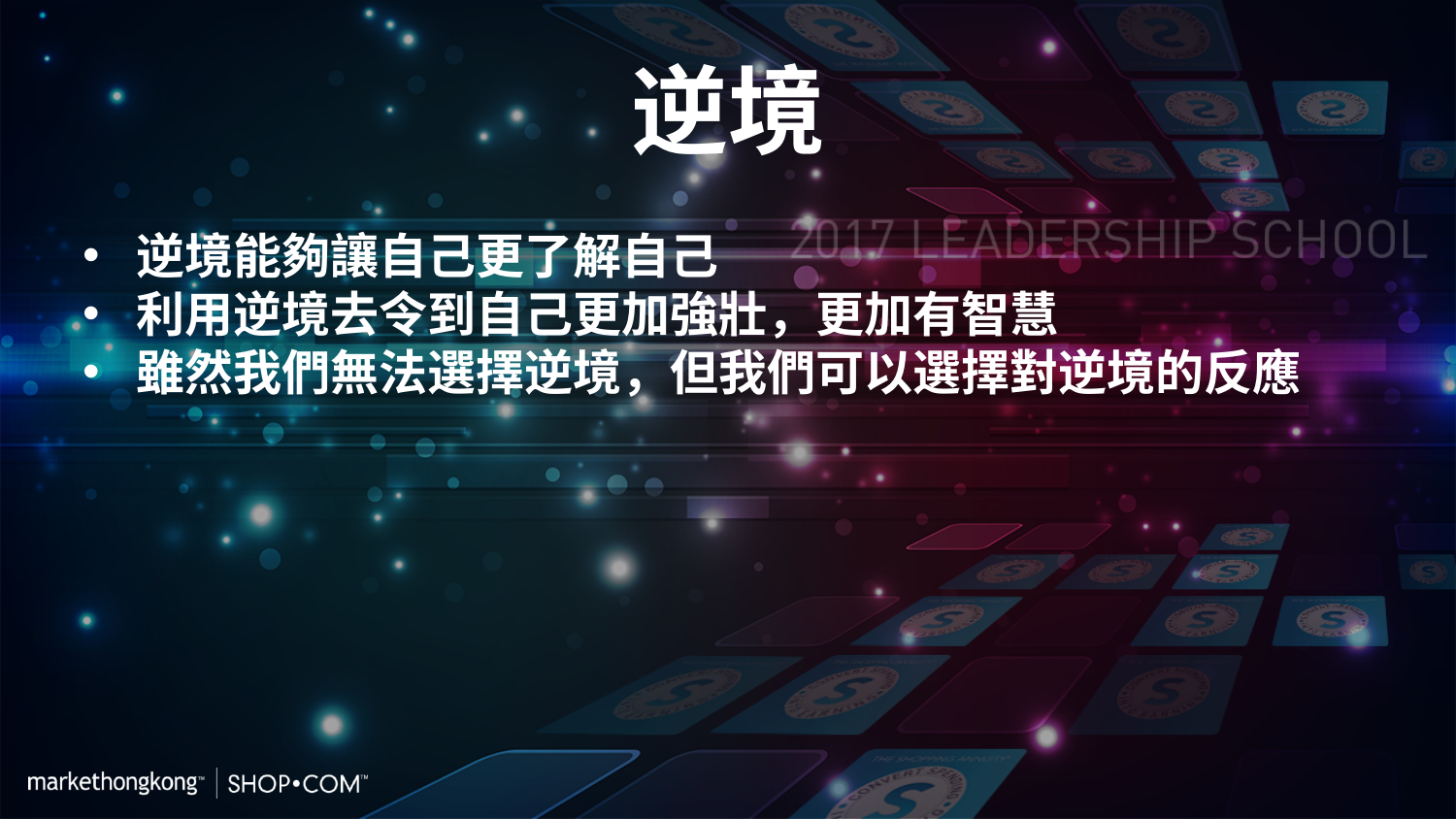

逆境
逆境能夠讓自己更了解自己
利用逆境去令到自己更加強壯，更加有智慧
雖然我們無法選擇逆境，但我們可以選擇對逆境的反應